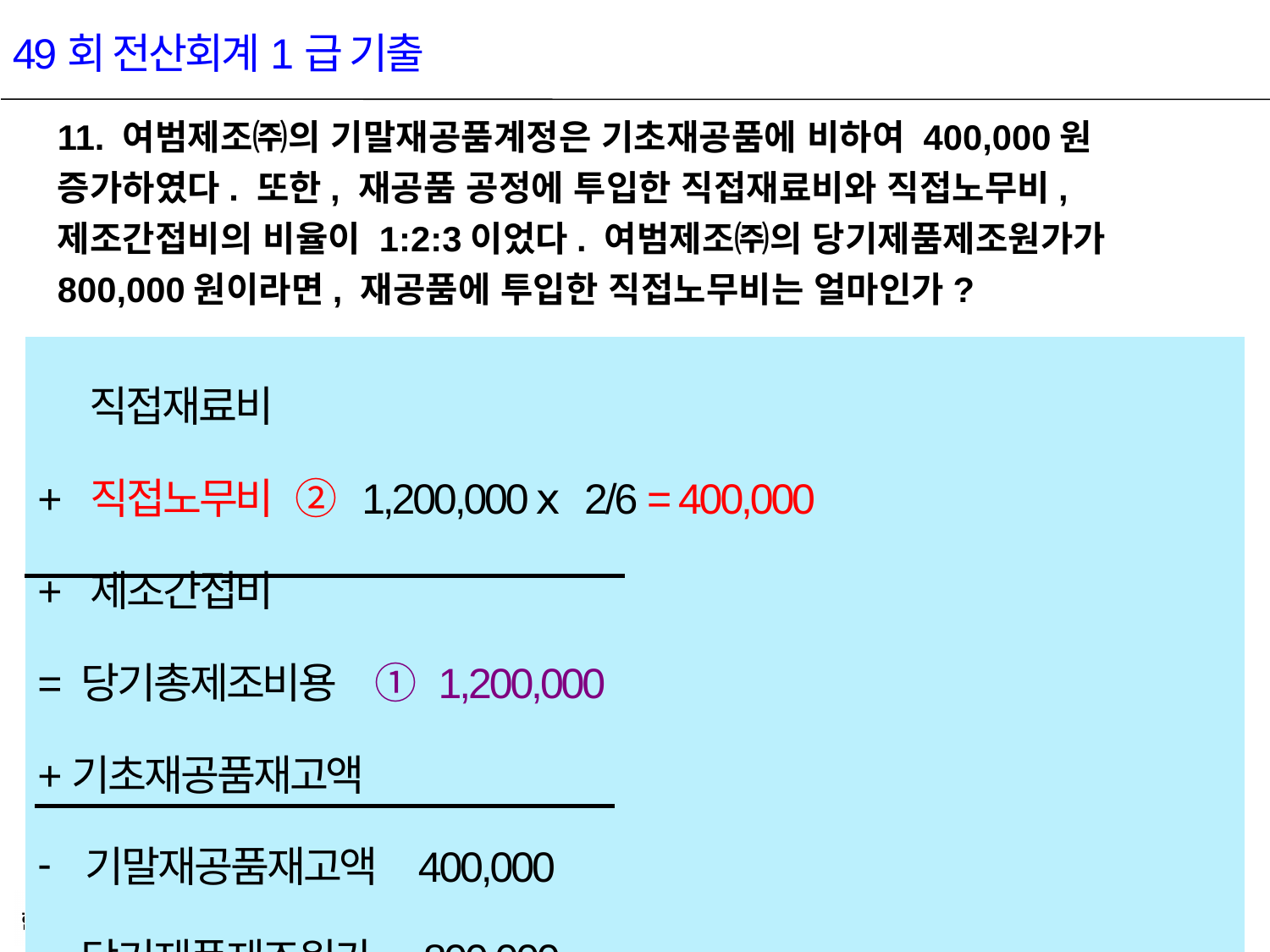

49회 전산회계1급 기출
11. 여범제조㈜의 기말재공품계정은 기초재공품에 비하여 400,000원 증가하였다. 또한, 재공품 공정에 투입한 직접재료비와 직접노무비, 제조간접비의 비율이 1:2:3이었다. 여범제조㈜의 당기제품제조원가가 800,000원이라면, 재공품에 투입한 직접노무비는 얼마인가?
| 직접재료비 + 직접노무비 ② 1,200,000 ⅹ 2/6 = 400,000 + 제조간접비 = 당기총제조비용 ① 1,200,000 +기초재공품재고액 기말재공품재고액 400,000 = 당기제품제조원가 800,000 |
| --- |
25